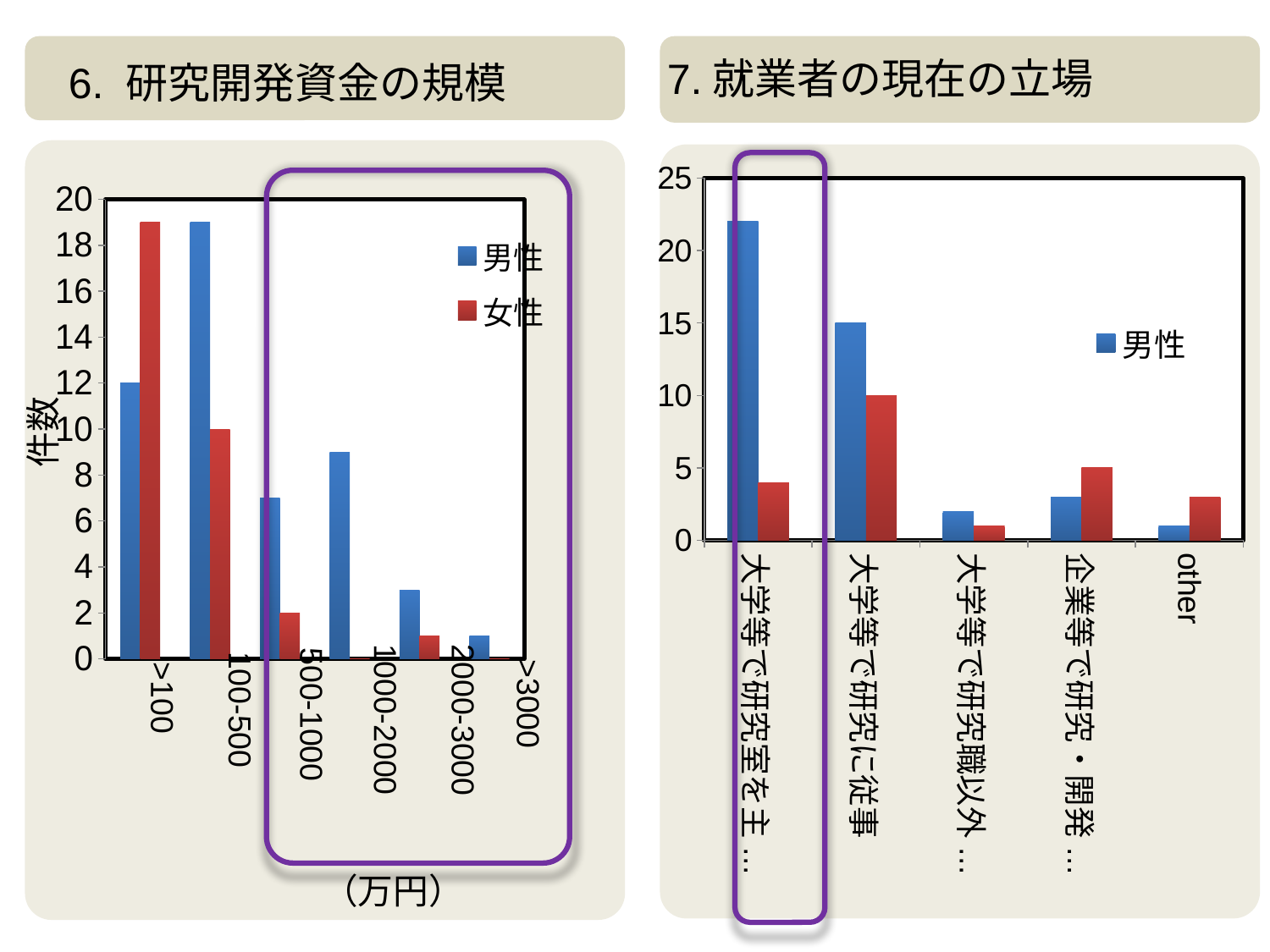

7.就業者の現在の立場
6. 研究開発資金の規模

### Chart

| Category | 男性 | 女性 |
|---|---|---|
| 大学等で研究室を主体的に運営	 | 22.0 | 4.0 |
| 大学等で研究に従事	 | 15.0 | 10.0 |
| 大学等で研究職以外の仕事に従事	 | 2.0 | 1.0 |
| 企業等で研究・開発に従事	 | 3.0 | 5.0 |
| other | 1.0 | 3.0 |

### Chart

| Category | 男性 | 女性 |
|---|---|---|
| ＜100万円　　 | 12.0 | 19.0 |
| 100-500万円　　 | 19.0 | 10.0 |
| 500－1,000万円　　 | 7.0 | 2.0 |
| 1,000－2,000万円 | 9.0 | 0.0 |
| 3,000－4,000万円 | 3.0 | 1.0 |
| >5,000万円 | 1.0 | 0.0 |
件数
>100
>3000
100‐500
500-1000
1000-2000
2000-3000
（万円）